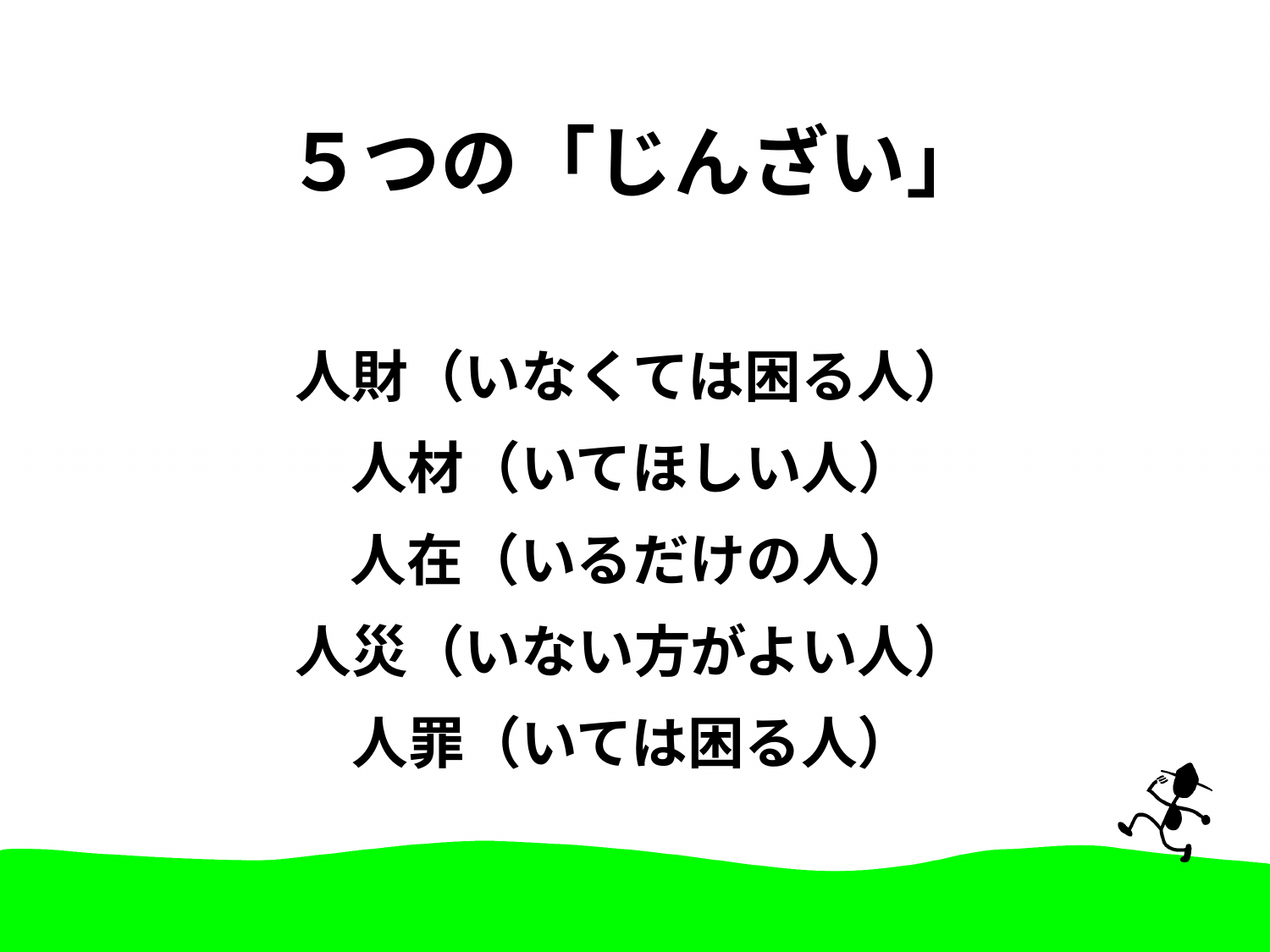

# ５つの「じんざい」
人財（いなくては困る人）
人材（いてほしい人）
人在（いるだけの人）
人災（いない方がよい人）
人罪（いては困る人）